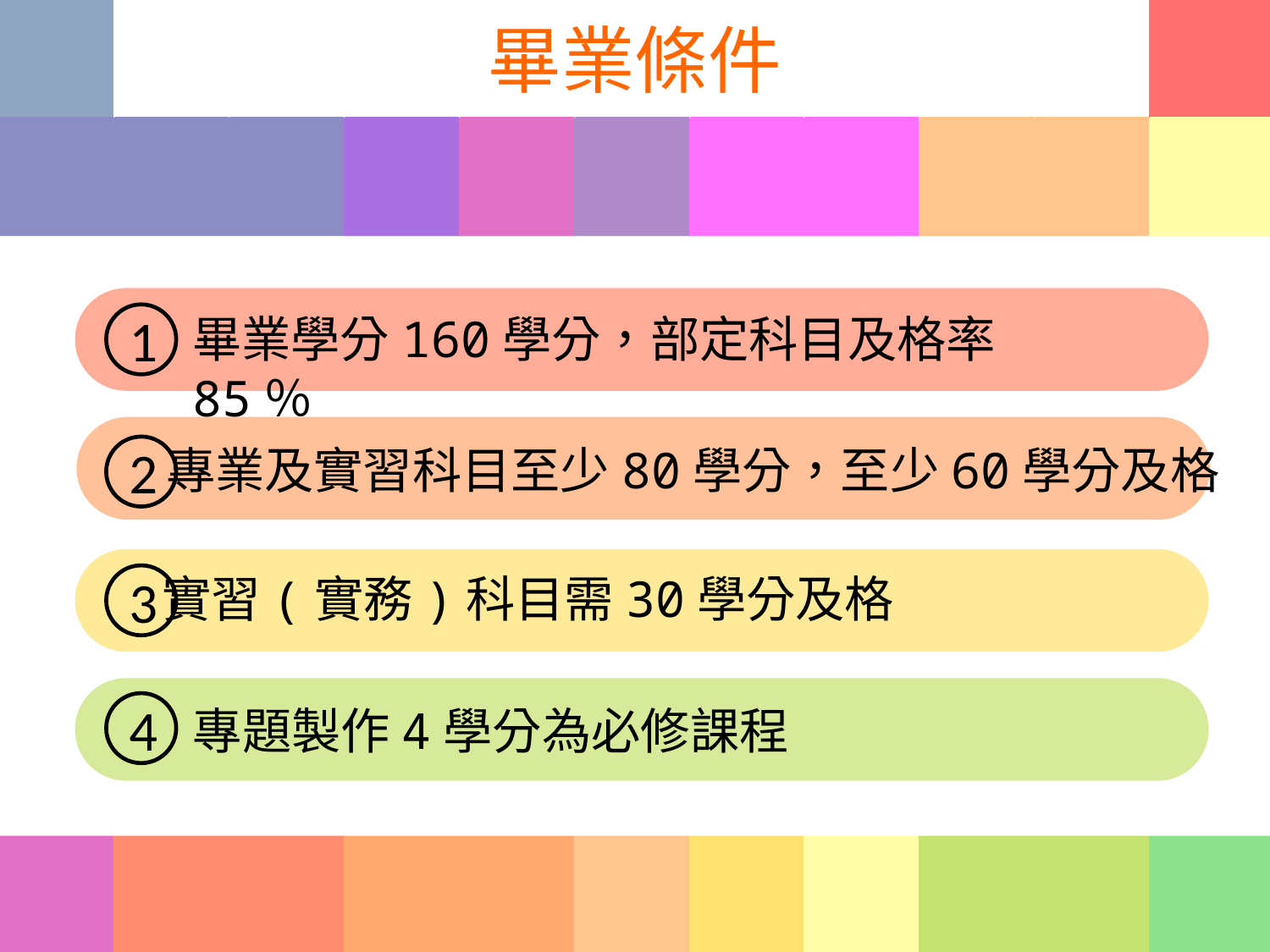

# 畢業條件

畢業學分160學分，部定科目及格率85％

1

專業及實習科目至少80學分，至少60學分及格
2

實習(實務)科目需30學分及格
3

4
專題製作4學分為必修課程